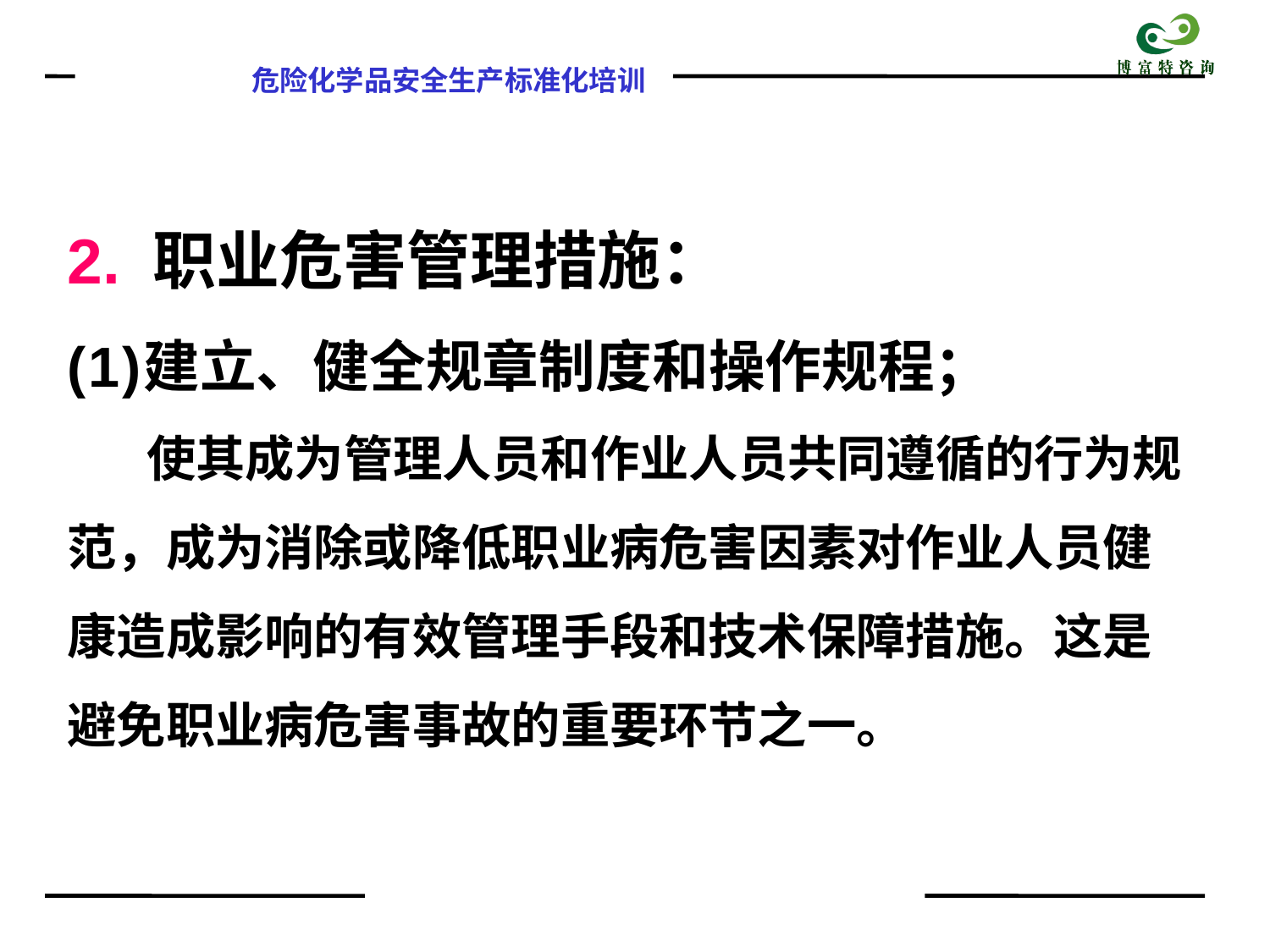

2. 职业危害管理措施：
建立、健全规章制度和操作规程；
      使其成为管理人员和作业人员共同遵循的行为规
范，成为消除或降低职业病危害因素对作业人员健
康造成影响的有效管理手段和技术保障措施。这是
避免职业病危害事故的重要环节之一。